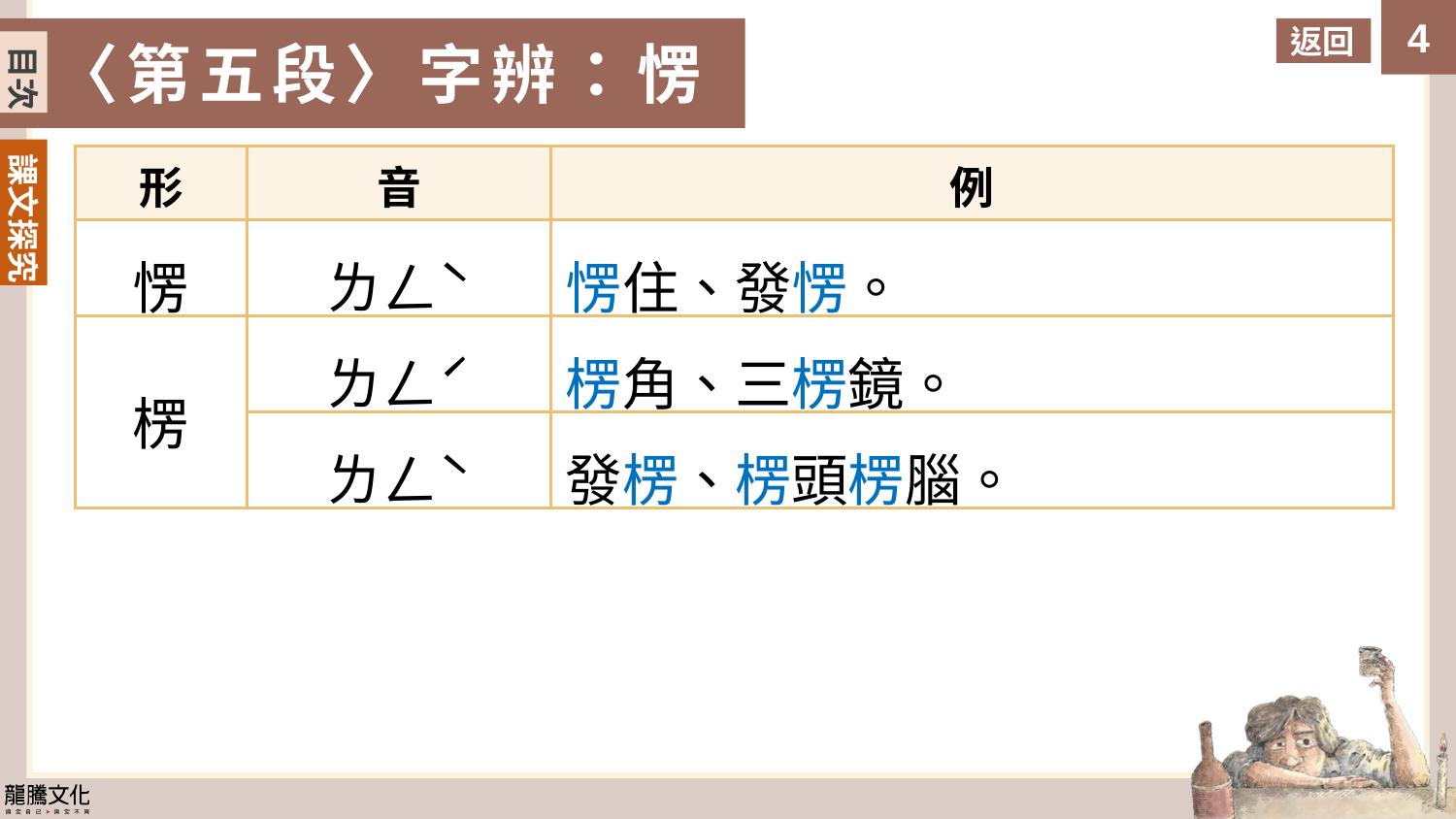

返回
〈第五段〉字辨：愣
目次
| 形 | 音 | 例 |
| --- | --- | --- |
| 愣 | ㄌㄥˋ | 愣住、發愣。 |
| 楞 | ㄌㄥˊ | 楞角、三楞鏡。 |
|  | ㄌㄥˋ | 發楞、楞頭楞腦。 |